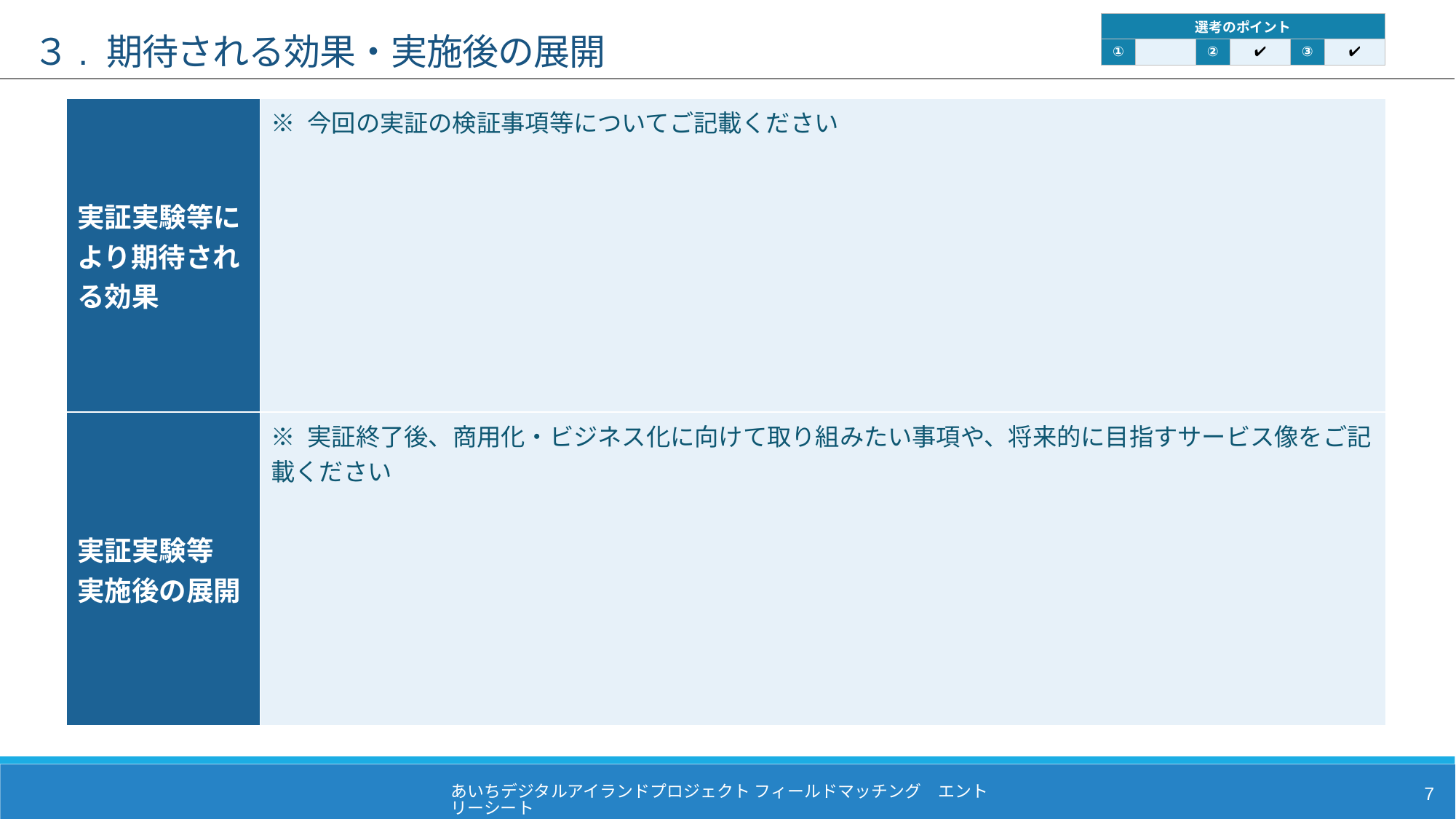

# ３. 期待される効果・実施後の展開
| 選考のポイント |  |  |  |  |  |
| --- | --- | --- | --- | --- | --- |
| ① |  | ② | ✔ | ③ | ✔ |
| 実証実験等により期待される効果 | ※ 今回の実証の検証事項等についてご記載ください |
| --- | --- |
| 実証実験等 実施後の展開 | ※ 実証終了後、商用化・ビジネス化に向けて取り組みたい事項や、将来的に目指すサービス像をご記載ください |
あいちデジタルアイランドプロジェクト フィールドマッチング　エントリーシート
7